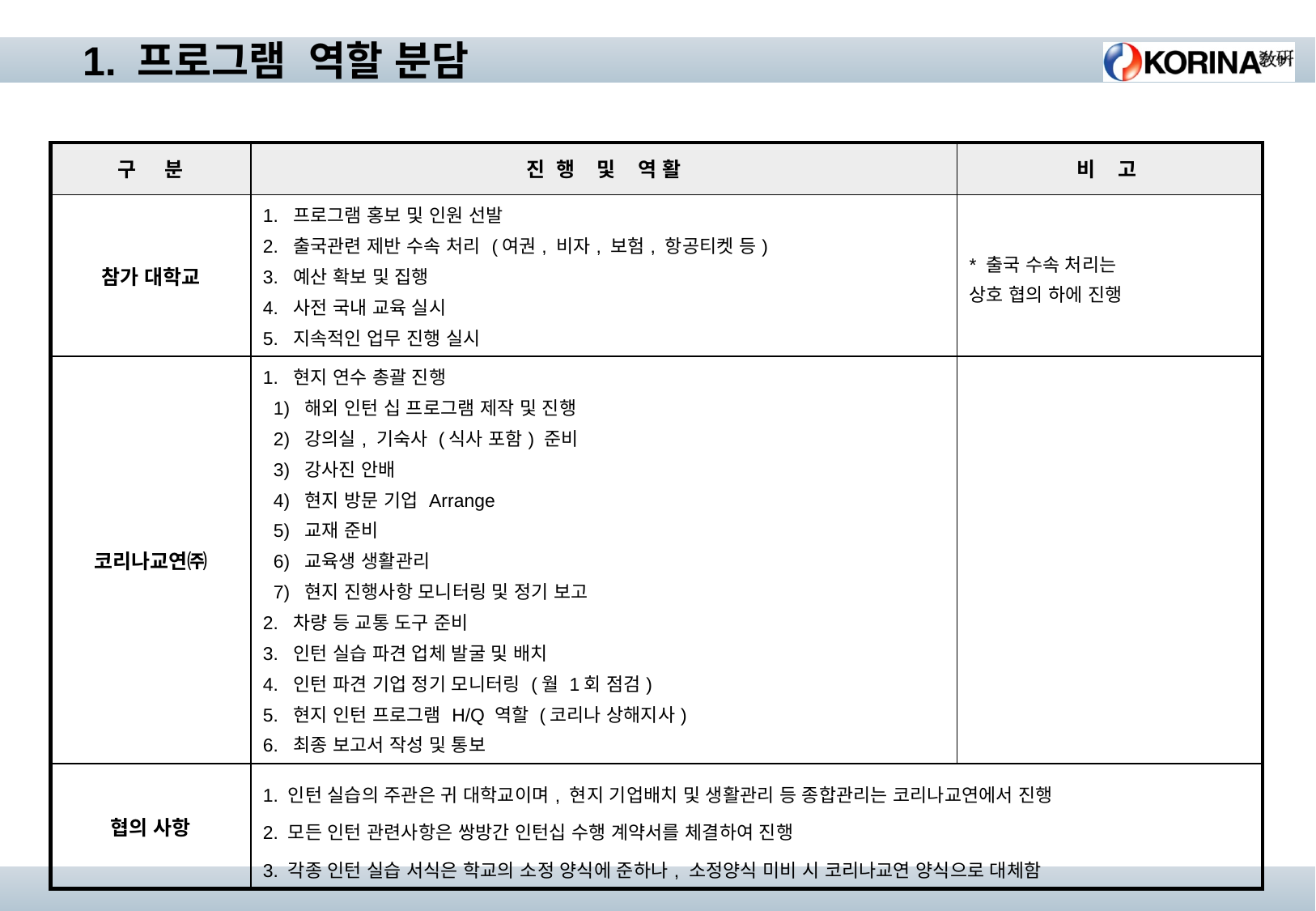

1. 프로그램  역할 분담
| 구 분 | 진 행 및 역 활 | 비 고 |
| --- | --- | --- |
| 참가 대학교 | 1. 프로그램 홍보 및 인원 선발 2. 출국관련 제반 수속 처리 (여권, 비자, 보험, 항공티켓 등) 3. 예산 확보 및 집행 4. 사전 국내 교육 실시 5. 지속적인 업무 진행 실시 | \* 출국 수속 처리는 상호 협의 하에 진행 |
| 코리나교연㈜ | 1. 현지 연수 총괄 진행 1) 해외 인턴 십 프로그램 제작 및 진행 2) 강의실, 기숙사 (식사 포함) 준비 3) 강사진 안배 4) 현지 방문 기업 Arrange 5) 교재 준비 6) 교육생 생활관리 7) 현지 진행사항 모니터링 및 정기 보고 2. 차량 등 교통 도구 준비 3. 인턴 실습 파견 업체 발굴 및 배치 4. 인턴 파견 기업 정기 모니터링 (월 1회 점검) 5. 현지 인턴 프로그램 H/Q 역할 (코리나 상해지사) 6. 최종 보고서 작성 및 통보 |  |
| 협의 사항 | 1. 인턴 실습의 주관은 귀 대학교이며, 현지 기업배치 및 생활관리 등 종합관리는 코리나교연에서 진행 2. 모든 인턴 관련사항은 쌍방간 인턴십 수행 계약서를 체결하여 진행 3. 각종 인턴 실습 서식은 학교의 소정 양식에 준하나, 소정양식 미비 시 코리나교연 양식으로 대체함 |  |